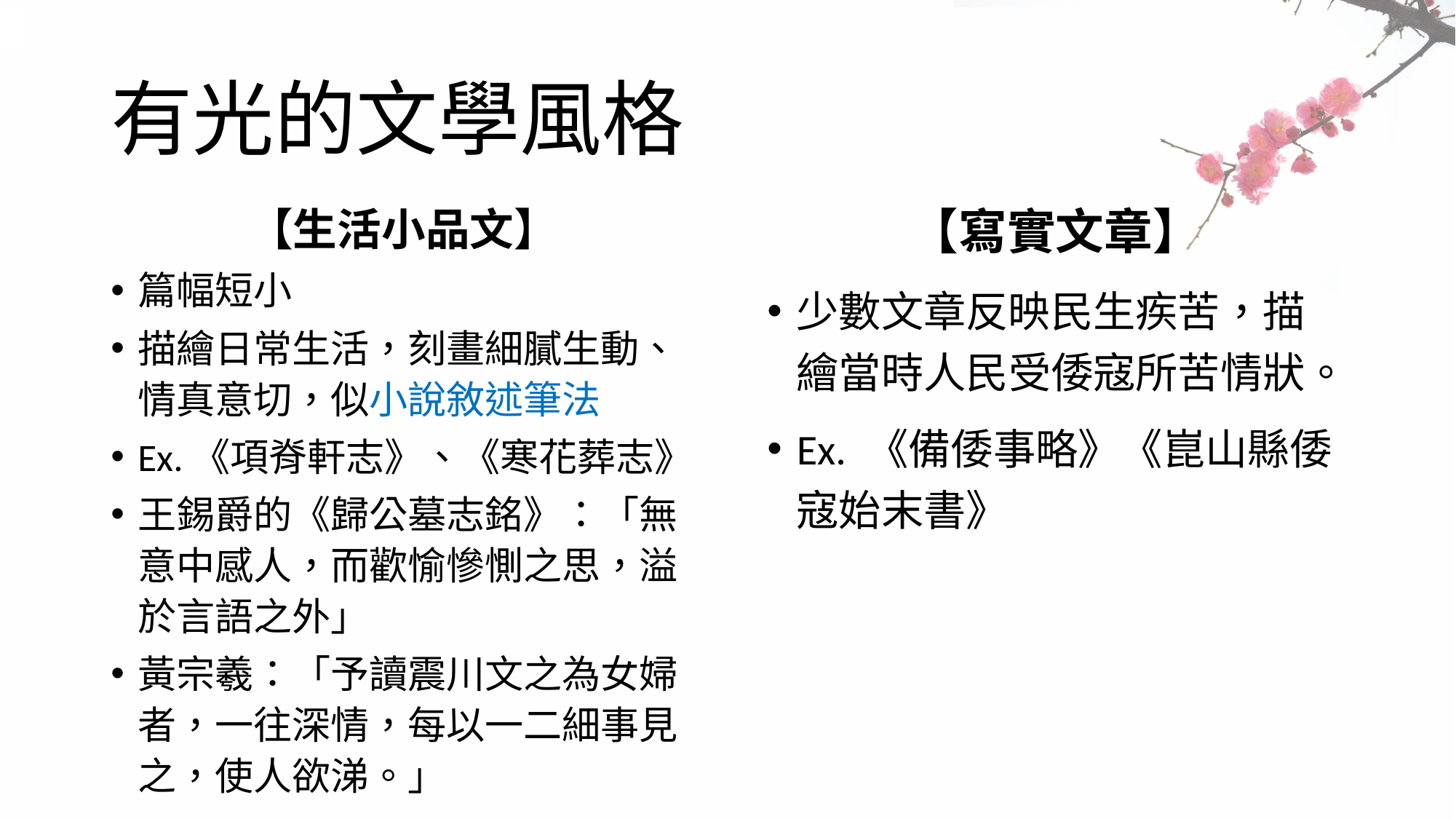

# 有光的文學風格
【生活小品文】
篇幅短小
描繪日常生活，刻畫細膩生動、情真意切，似小說敘述筆法
Ex.《項脊軒志》、《寒花葬志》
王錫爵的《歸公墓志銘》：「無意中感人，而歡愉慘惻之思，溢於言語之外」
黃宗羲：「予讀震川文之為女婦者，一往深情，每以一二細事見之，使人欲涕。」

【寫實文章】
少數文章反映民生疾苦，描繪當時人民受倭寇所苦情狀。
Ex. 《備倭事略》《崑山縣倭寇始末書》